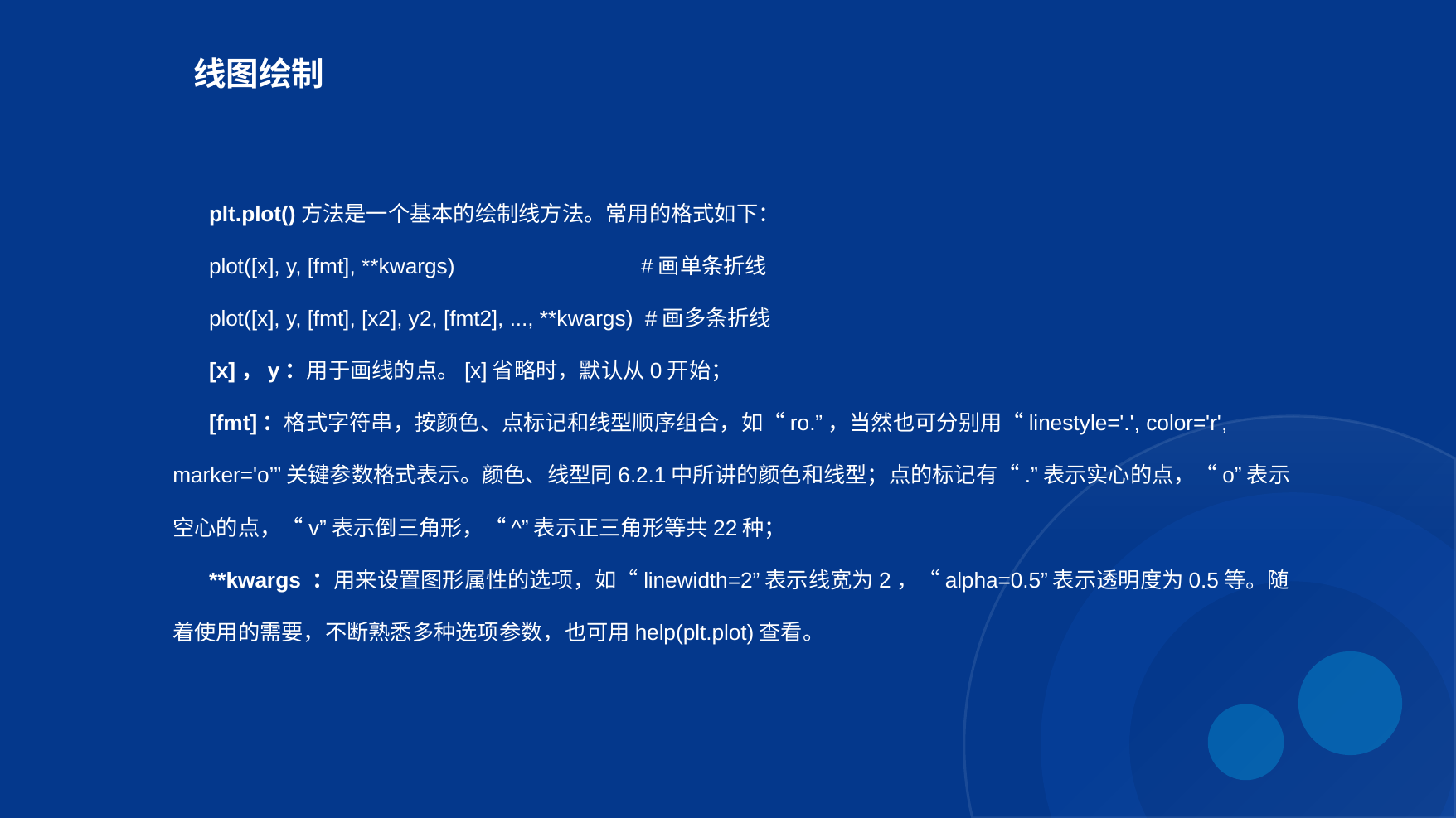

线图绘制
plt.plot()方法是一个基本的绘制线方法。常用的格式如下：
plot([x], y, [fmt], **kwargs)                               #画单条折线
plot([x], y, [fmt], [x2], y2, [fmt2], ..., **kwargs)  #画多条折线
[x]，y：用于画线的点。[x]省略时，默认从0开始；
[fmt]：格式字符串，按颜色、点标记和线型顺序组合，如“ro.”，当然也可分别用“linestyle='.', color='r', marker='o’”关键参数格式表示。颜色、线型同6.2.1中所讲的颜色和线型；点的标记有“.”表示实心的点，“o”表示空心的点，“v”表示倒三角形，“^”表示正三角形等共22种；
**kwargs ：用来设置图形属性的选项，如“linewidth=2”表示线宽为2，“alpha=0.5”表示透明度为0.5等。随着使用的需要，不断熟悉多种选项参数，也可用help(plt.plot)查看。